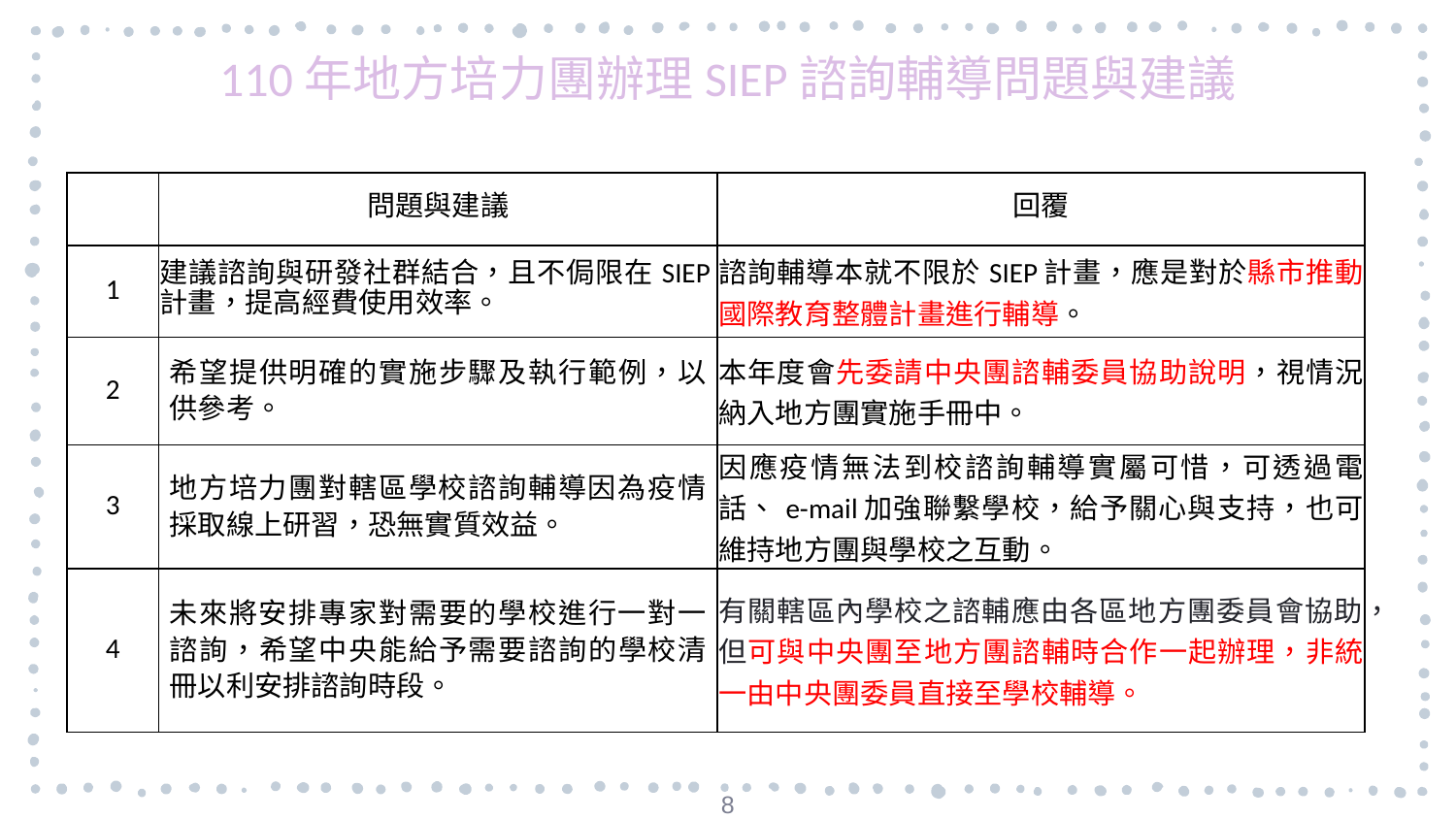

110年地方培力團辦理SIEP諮詢輔導問題與建議
|  | 問題與建議 | 回覆 |
| --- | --- | --- |
| 1 | 建議諮詢與研發社群結合，且不侷限在SIEP計畫，提高經費使用效率。 | 諮詢輔導本就不限於SIEP計畫，應是對於縣市推動國際教育整體計畫進行輔導。 |
| 2 | 希望提供明確的實施步驟及執行範例，以供參考。 | 本年度會先委請中央團諮輔委員協助說明，視情況納入地方團實施手冊中。 |
| 3 | 地方培力團對轄區學校諮詢輔導因為疫情採取線上研習，恐無實質效益。 | 因應疫情無法到校諮詢輔導實屬可惜，可透過電話、e-mail加強聯繫學校，給予關心與支持，也可維持地方團與學校之互動。 |
| 4 | 未來將安排專家對需要的學校進行一對一諮詢，希望中央能給予需要諮詢的學校清冊以利安排諮詢時段。 | 有關轄區內學校之諮輔應由各區地方團委員會協助，但可與中央團至地方團諮輔時合作一起辦理，非統一由中央團委員直接至學校輔導。 |
8